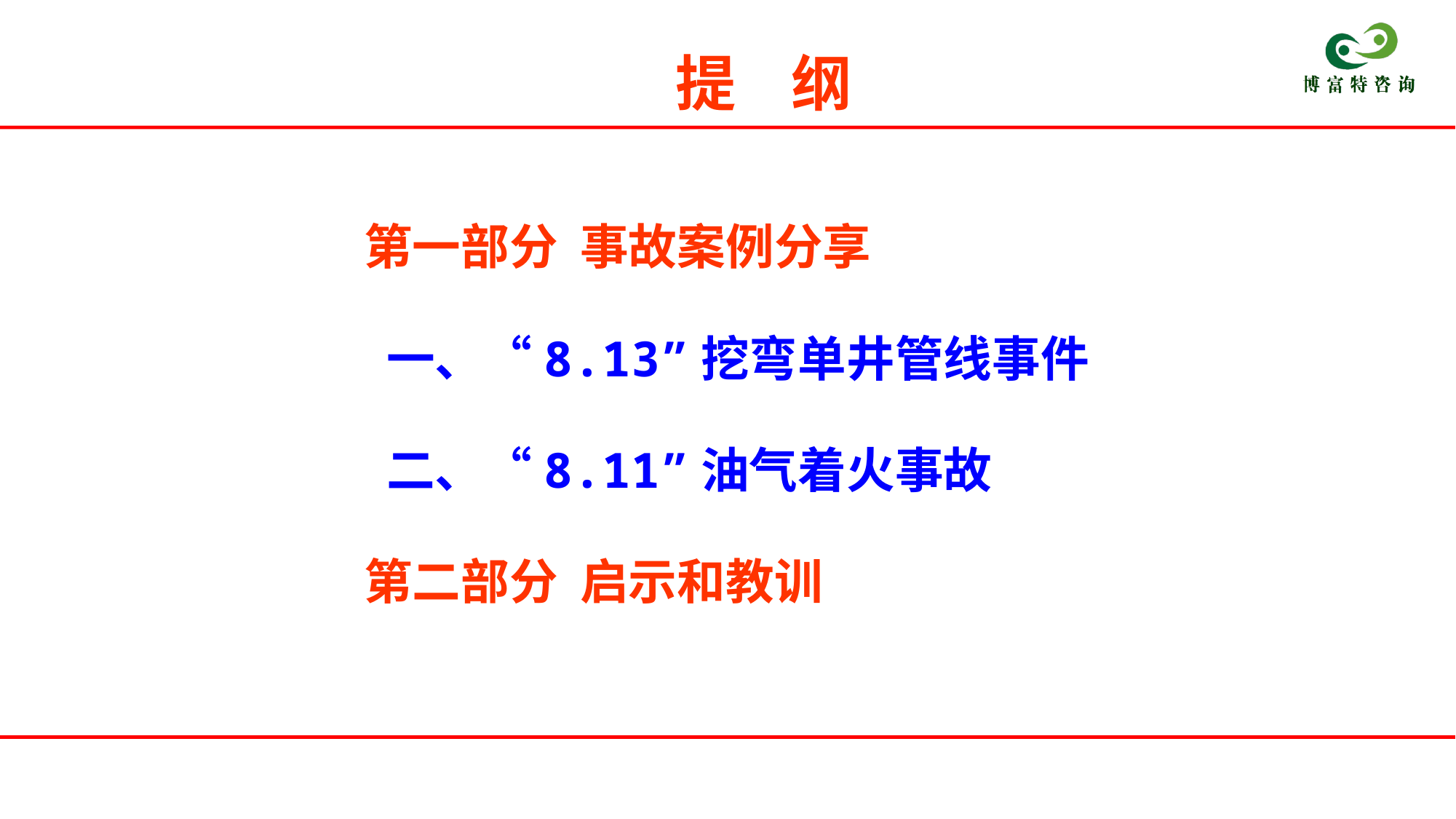

提    纲
第一部分  事故案例分享
 一、“8.13”挖弯单井管线事件
 二、“8.11”油气着火事故
第二部分  启示和教训